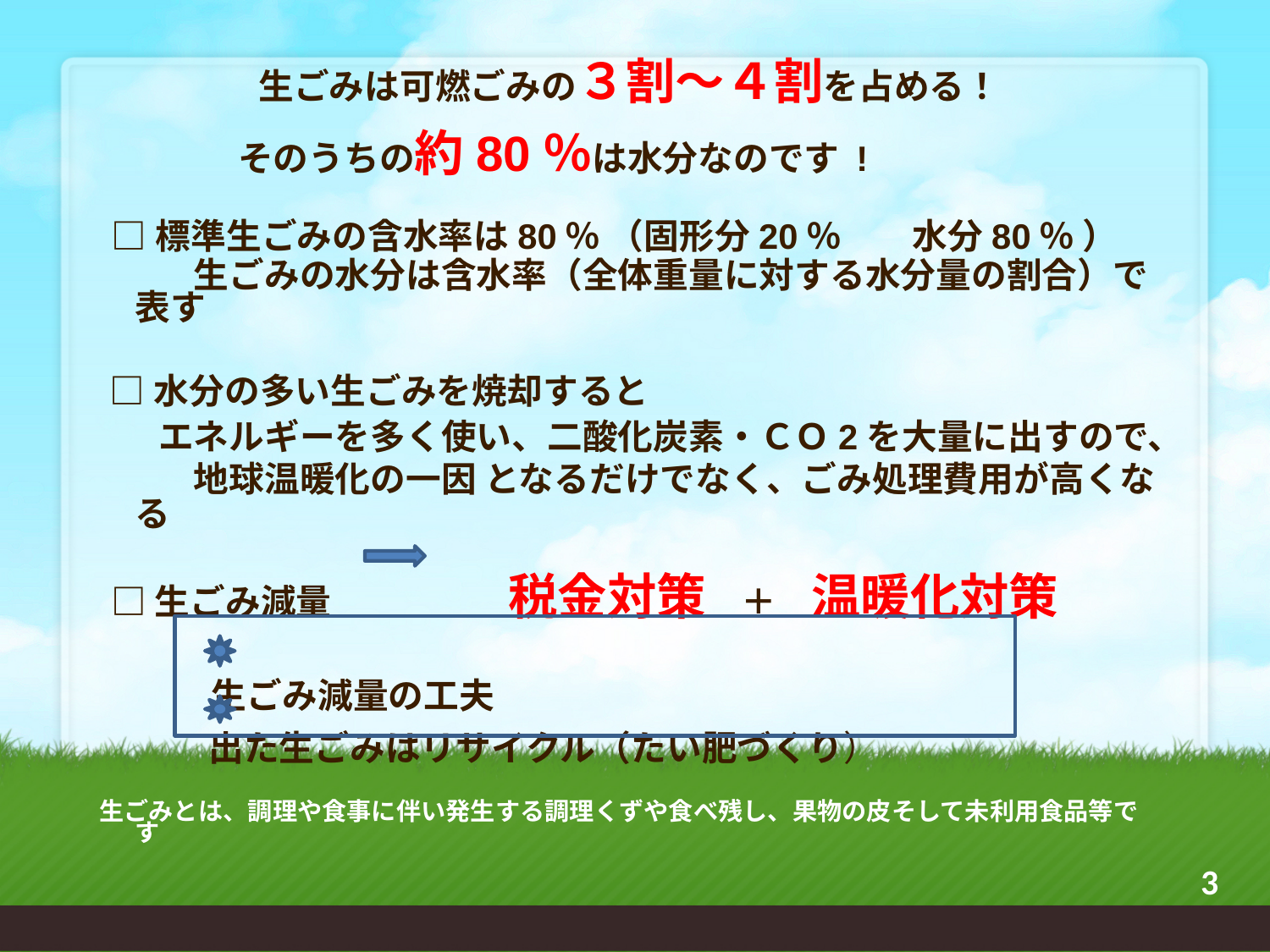

生ごみは可燃ごみの３割～４割を占める！

　          そのうちの約80％は水分なのです !

   □標準生ごみの含水率は80％ （固形分20％　　水分80％ ）
　　　生ごみの水分は含水率（全体重量に対する水分量の割合）で表す

  □水分の多い生ごみを焼却すると
　　エネルギーを多く使い、二酸化炭素・ＣＯ2を大量に出すので、
　　　地球温暖化の一因 となるだけでなく、ごみ処理費用が高くなる

   □生ごみ減量　　　　　税金対策　＋　温暖化対策

          生ごみ減量の工夫
              出た生ごみはリサイクル（たい肥づくり）

 生ごみとは、調理や食事に伴い発生する調理くずや食べ残し、果物の皮そして未利用食品等です

#
3